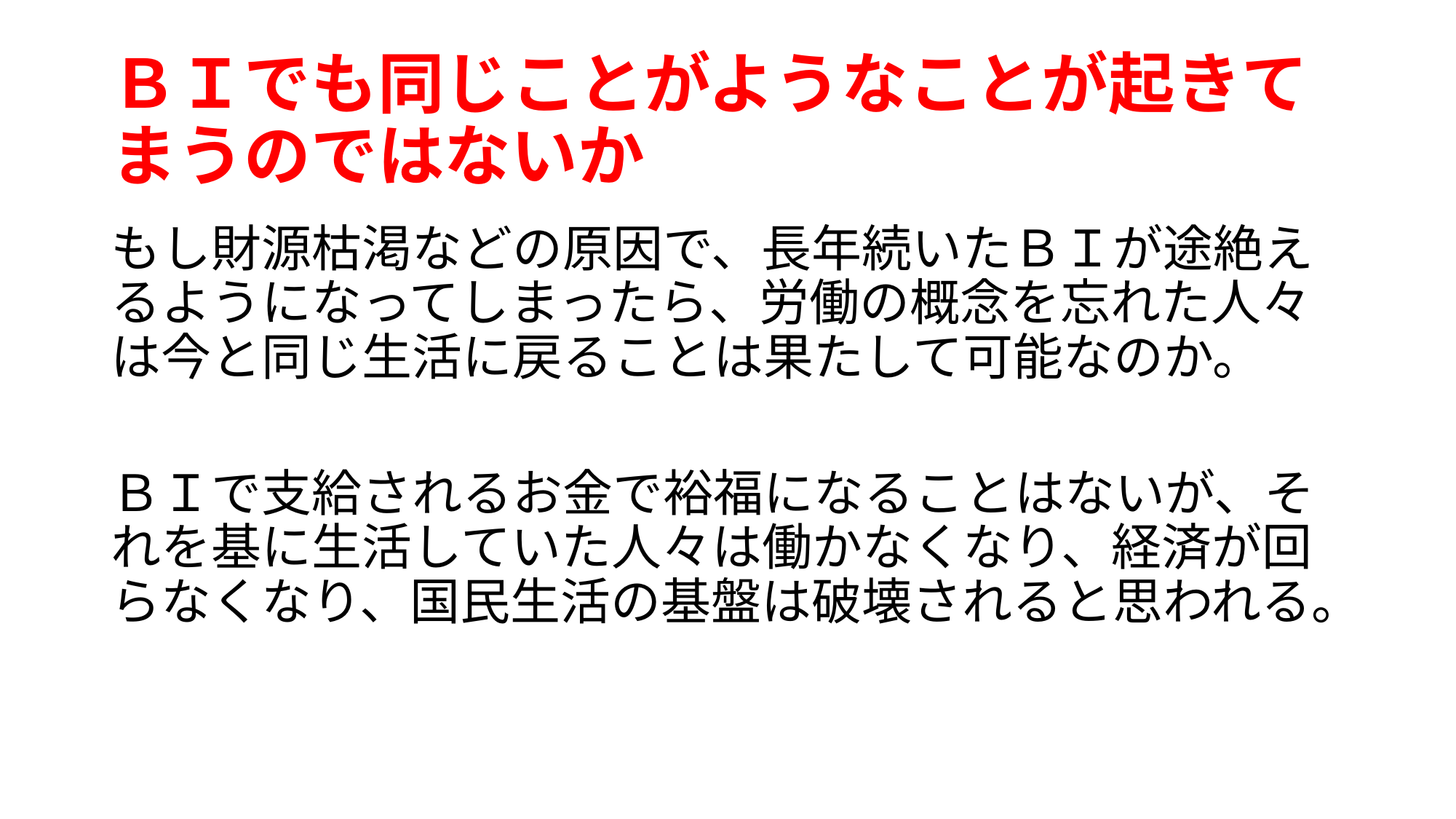

# ＢＩでも同じことがようなことが起きてまうのではないか
もし財源枯渇などの原因で、長年続いたＢＩが途絶えるようになってしまったら、労働の概念を忘れた人々は今と同じ生活に戻ることは果たして可能なのか。

ＢＩで支給されるお金で裕福になることはないが、それを基に生活していた人々は働かなくなり、経済が回らなくなり、国民生活の基盤は破壊されると思われる。